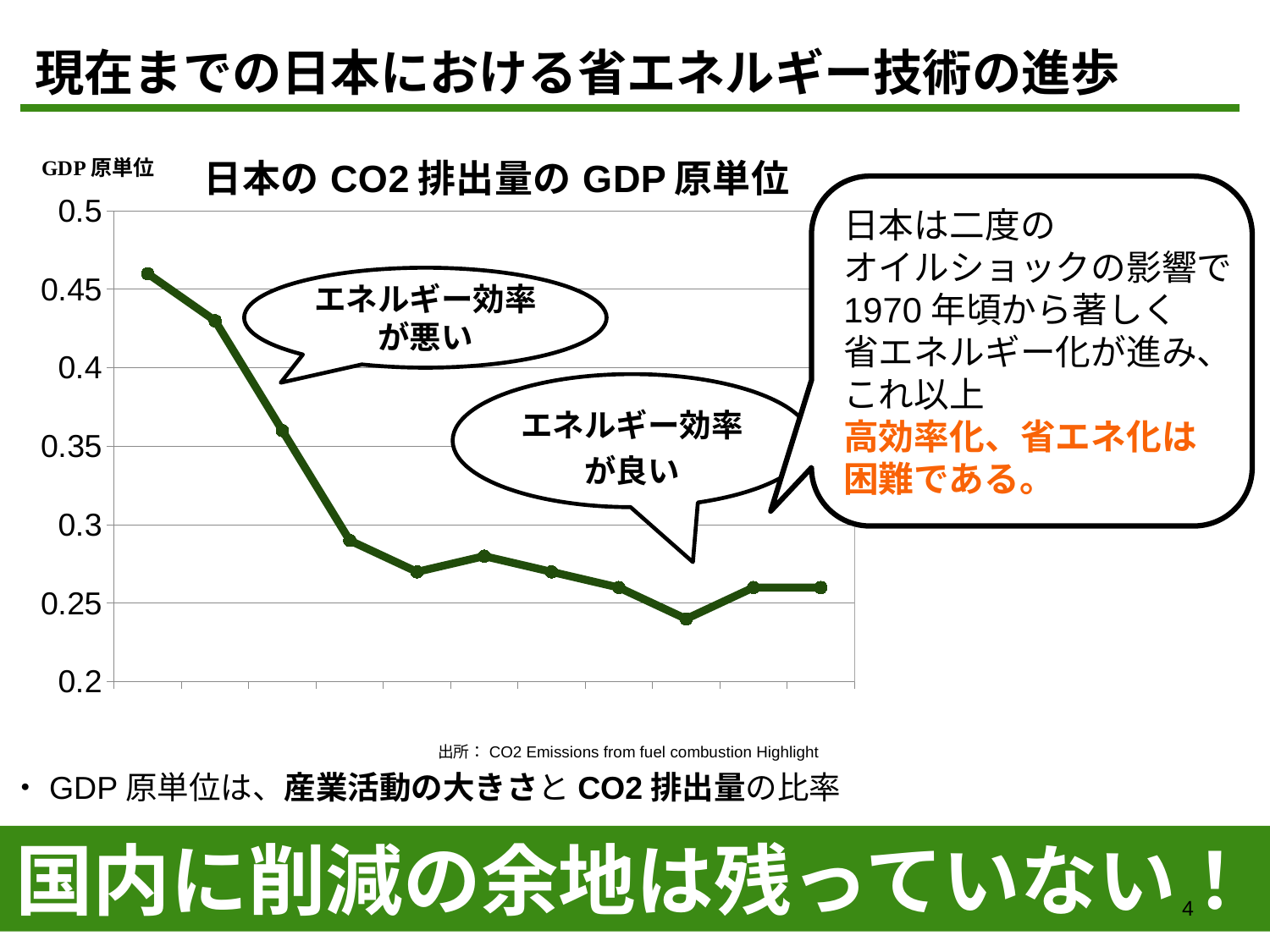

現在までの日本における省エネルギー技術の進歩

### Chart: 日本のCO2排出量のGDP原単位

| Category | 日本 |
|---|---|
| 1971 | 0.46 |
| 1975 | 0.43000000000000005 |
| 1980 | 0.36000000000000004 |
| 1985 | 0.29000000000000004 |
| 1990 | 0.27 |
| 1995 | 0.2800000000000001 |
| 2000 | 0.27 |
| 2005 | 0.26 |
| 2010 | 0.24000000000000002 |
| 2011 | 0.26 |
| 2012 | 0.26 |
日本は二度の
オイルショックの影響で1970年頃から著しく
省エネルギー化が進み、これ以上
高効率化、省エネ化は
困難である。
エネルギー効率が悪い

出所：CO2 Emissions from fuel combustion Highlight
・GDP原単位は、産業活動の大きさとCO2排出量の比率
国内に削減の余地は残っていない！
4